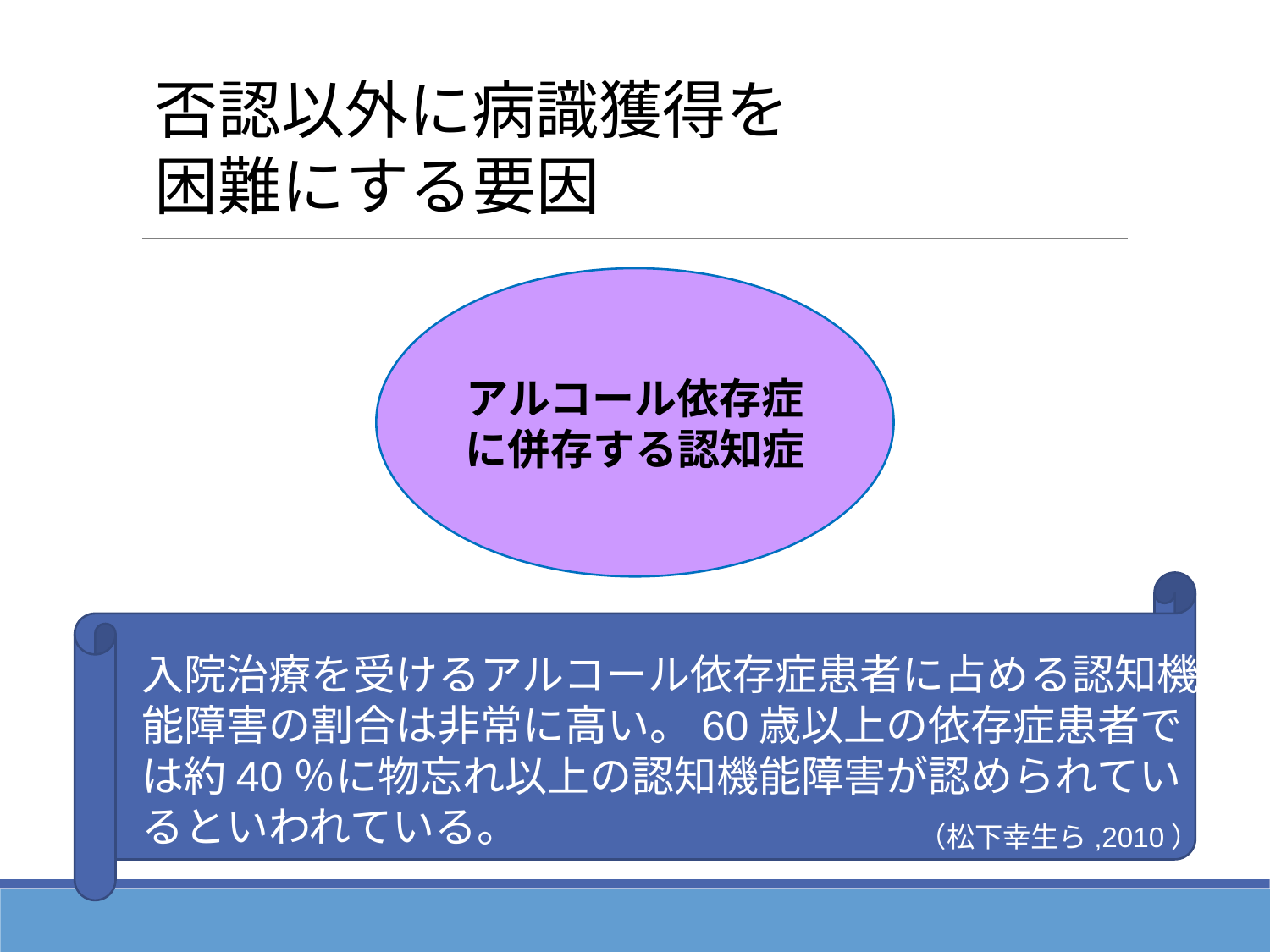

否認以外に病識獲得を
困難にする要因
アルコール依存症に併存する認知症

入院治療を受けるアルコール依存症患者に占める認知機能障害の割合は非常に高い。60歳以上の依存症患者では約40％に物忘れ以上の認知機能障害が認められているといわれている。

（松下幸生ら,2010）